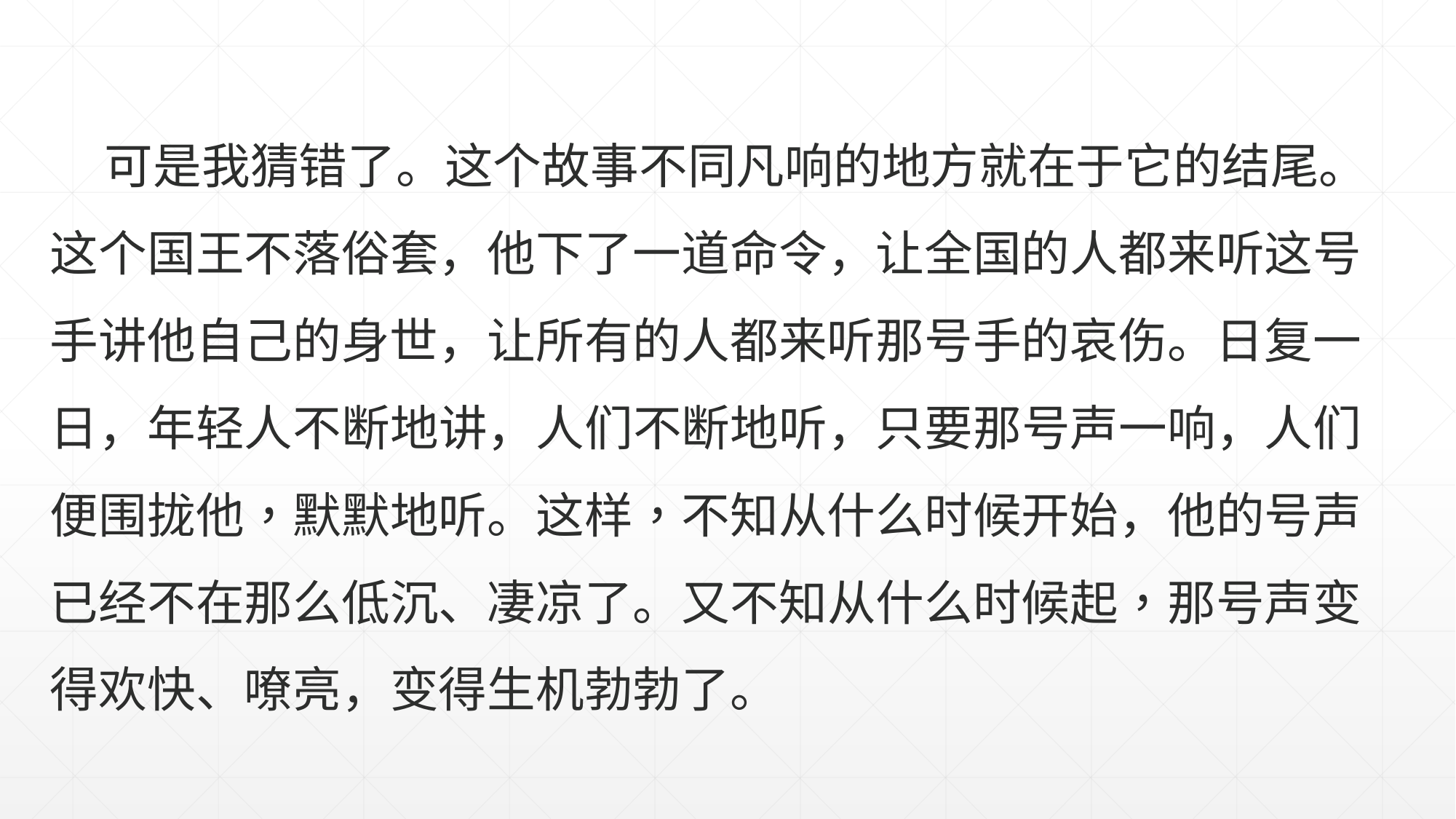

可是我猜错了。这个故事不同凡响的地方就在于它的结尾。这个国王不落俗套，他下了一道命令，让全国的人都来听这号手讲他自己的身世，让所有的人都来听那号手的哀伤。日复一日，年轻人不断地讲，人们不断地听，只要那号声一响，人们便围拢他，默默地听。这样，不知从什么时候开始，他的号声已经不在那么低沉、凄凉了。又不知从什么时候起，那号声变得欢快、嘹亮，变得生机勃勃了。